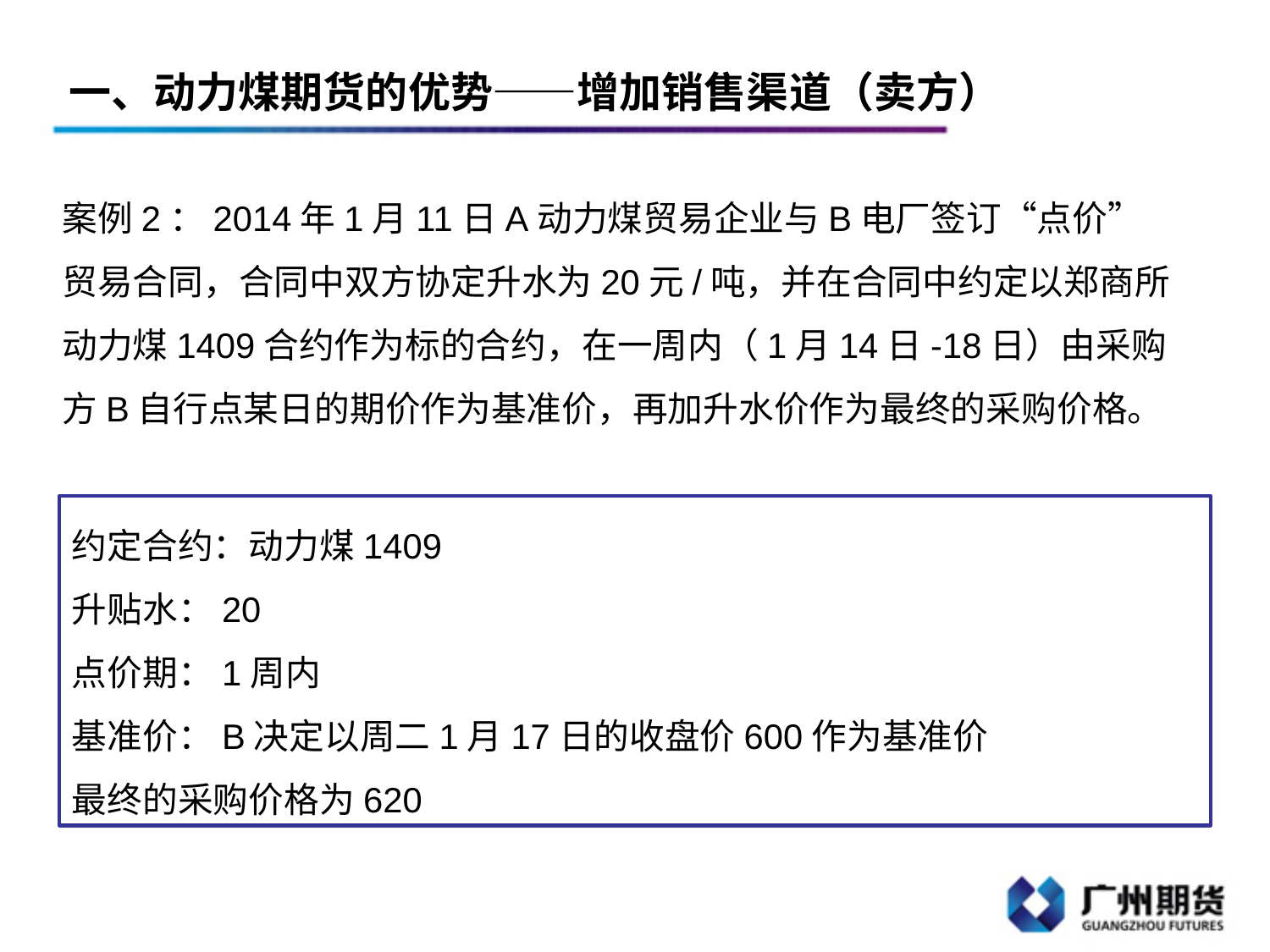

一、动力煤期货的优势——增加销售渠道（卖方）
案例2：2014年1月11日A动力煤贸易企业与B电厂签订“点价”贸易合同，合同中双方协定升水为20元/吨，并在合同中约定以郑商所动力煤1409合约作为标的合约，在一周内（1月14日-18日）由采购方B自行点某日的期价作为基准价，再加升水价作为最终的采购价格。
约定合约：动力煤1409
升贴水：20
点价期：1周内
基准价：B决定以周二1月17日的收盘价600作为基准价
最终的采购价格为620